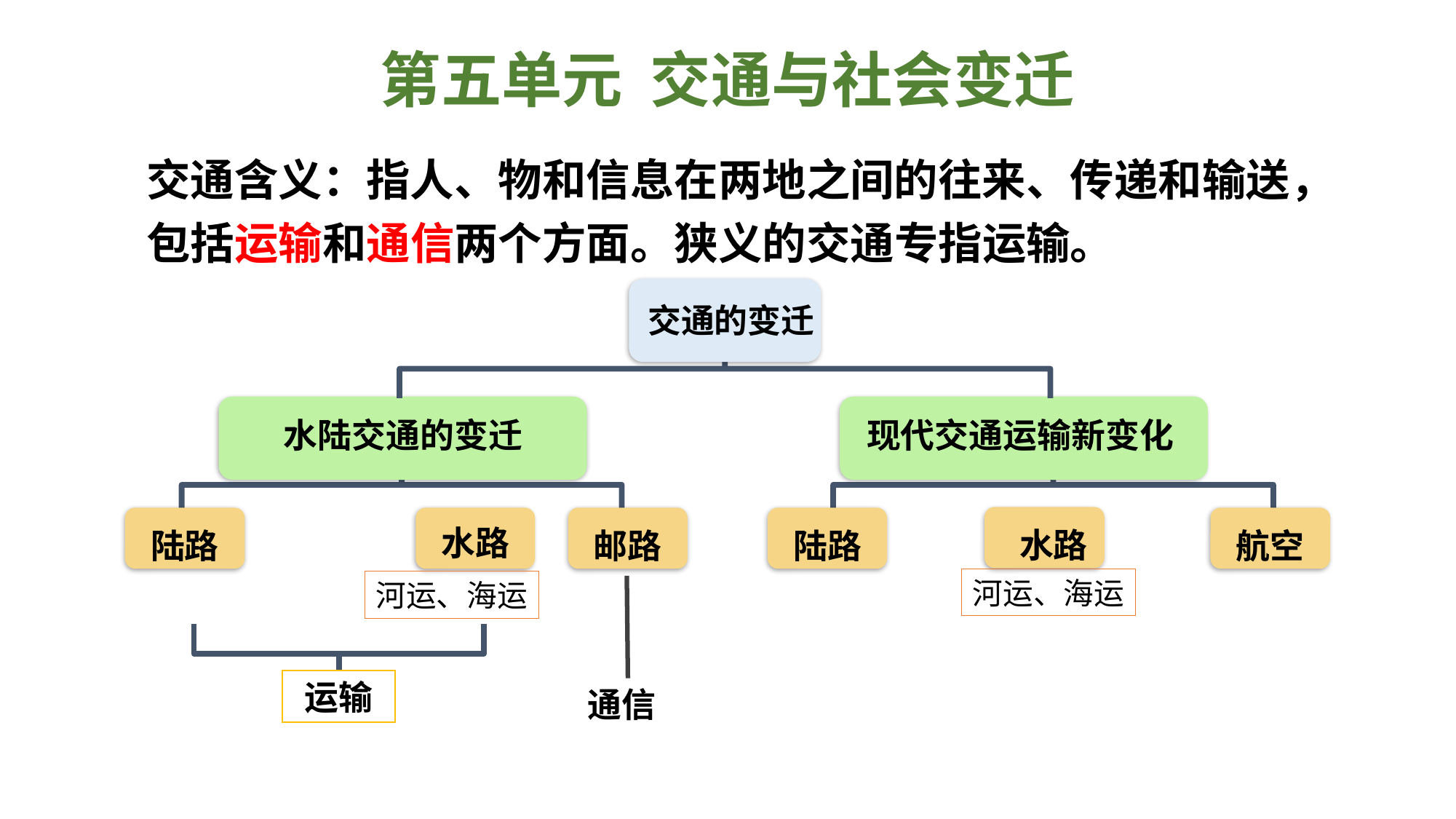

第五单元  交通与社会变迁
交通含义：指人、物和信息在两地之间的往来、传递和输送，
包括运输和通信两个方面。狭义的交通专指运输。

交通的变迁

水陆交通的变迁

现代交通运输新变化

水路

陆路

航空

陆路

水路

邮路

河运、海运
河运、海运
运输
通信